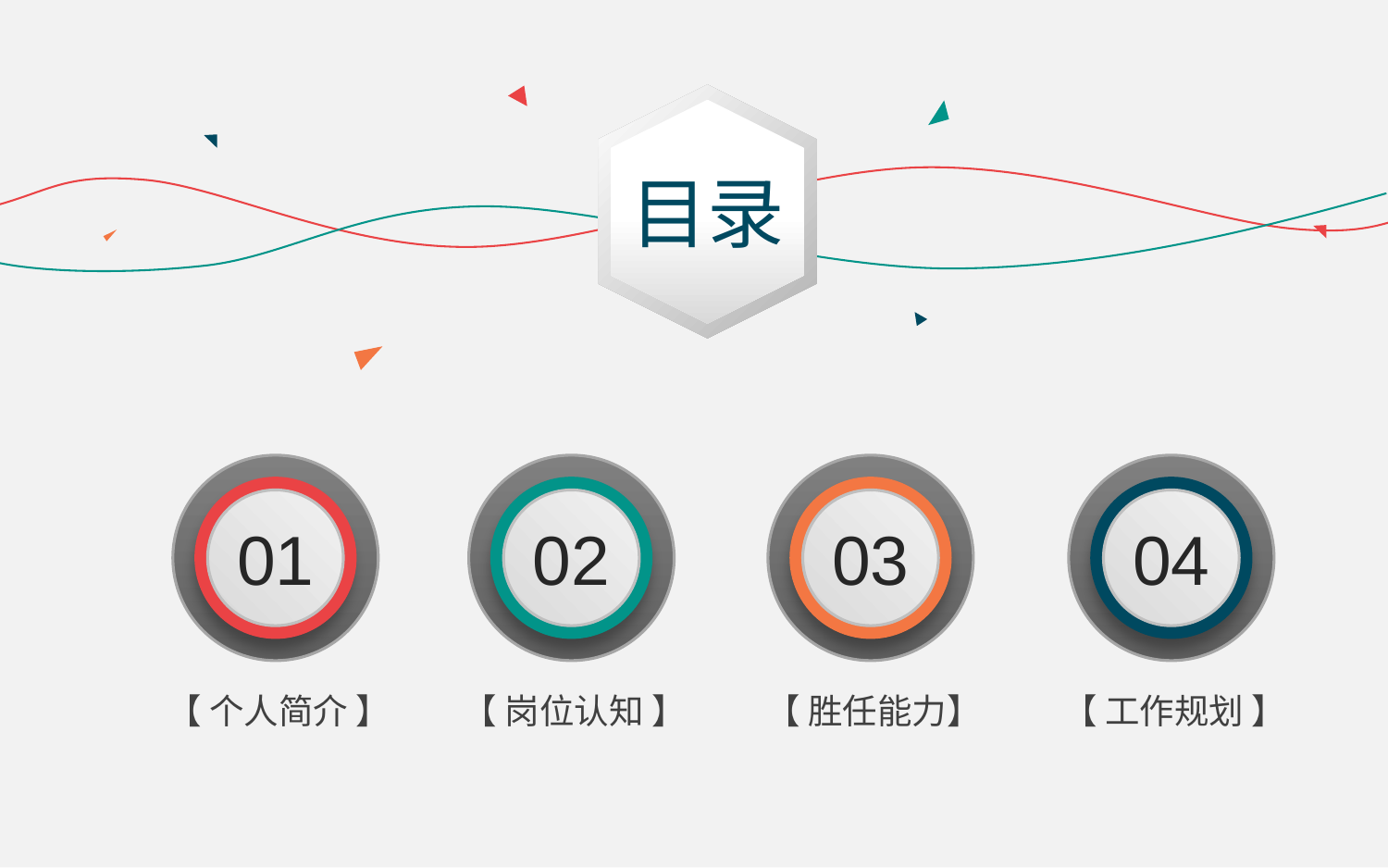

目录

01

02

03

04
【 个人简介 】
【 岗位认知 】
【 胜任能力】
【 工作规划 】